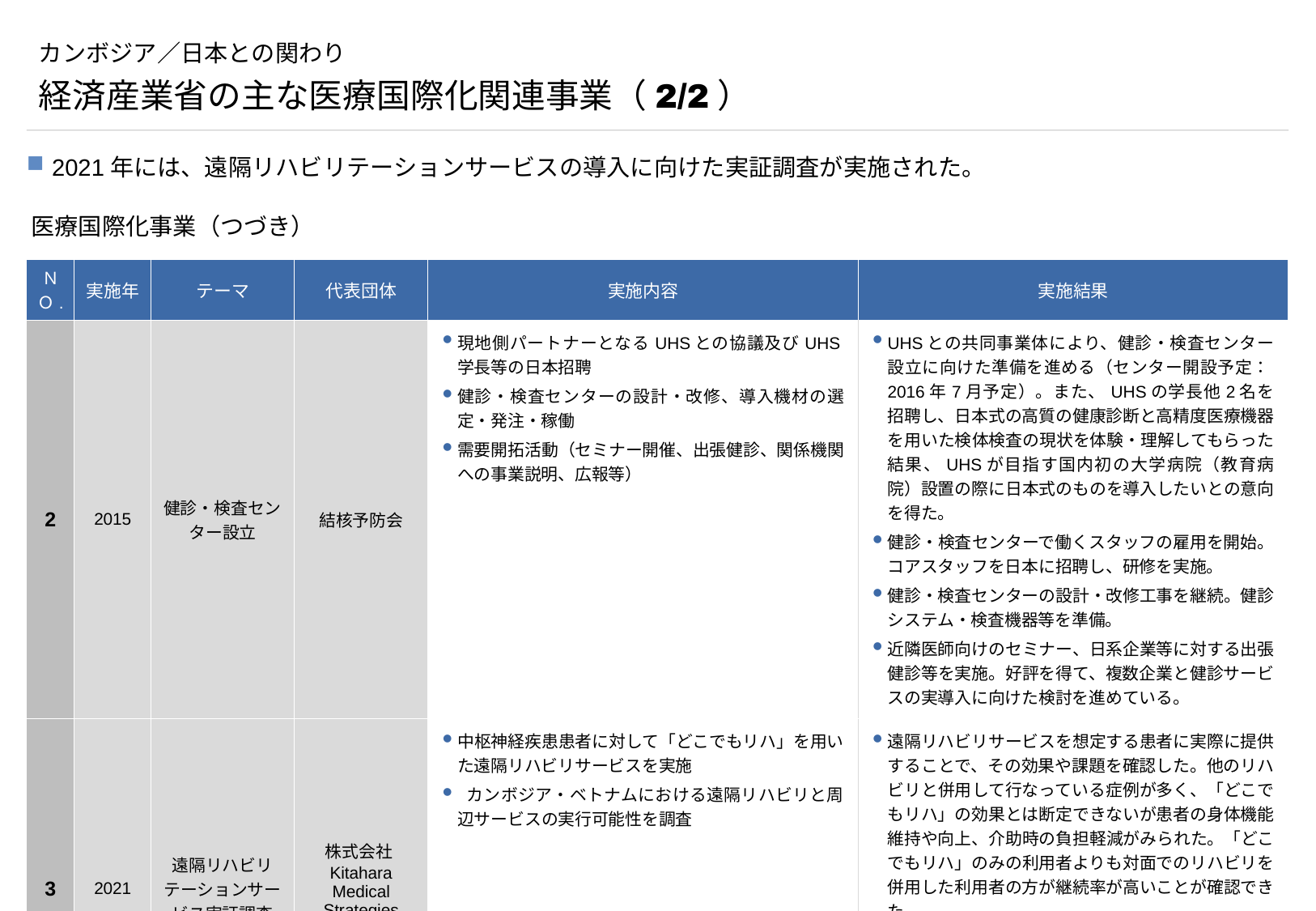

# カンボジア／日本との関わり
経済産業省の主な医療国際化関連事業（2/2）
2021年には、遠隔リハビリテーションサービスの導入に向けた実証調査が実施された。
医療国際化事業（つづき）
| ＮＯ. | 実施年 | テーマ | 代表団体 | 実施内容 | 実施結果 |
| --- | --- | --- | --- | --- | --- |
| 2 | 2015 | 健診・検査センター設立 | 結核予防会 | 現地側パートナーとなるUHSとの協議及びUHS学長等の日本招聘 健診・検査センターの設計・改修、導入機材の選定・発注・稼働 需要開拓活動（セミナー開催、出張健診、関係機関への事業説明、広報等） | UHSとの共同事業体により、健診・検査センター設立に向けた準備を進める（センター開設予定：2016年7月予定）。また、UHSの学長他2名を招聘し、日本式の高質の健康診断と高精度医療機器を用いた検体検査の現状を体験・理解してもらった結果、UHSが目指す国内初の大学病院（教育病院）設置の際に日本式のものを導入したいとの意向を得た。 健診・検査センターで働くスタッフの雇用を開始。コアスタッフを日本に招聘し、研修を実施。 健診・検査センターの設計・改修工事を継続。健診システム・検査機器等を準備。 近隣医師向けのセミナー、日系企業等に対する出張健診等を実施。好評を得て、複数企業と健診サービスの実導入に向けた検討を進めている。 |
| 3 | 2021 | 遠隔リハビリテーションサービス実証調査 | 株式会社Kitahara Medical Strategies International | 中枢神経疾患患者に対して「どこでもリハ」を用いた遠隔リハビリサービスを実施 カンボジア・ベトナムにおける遠隔リハビリと周辺サービスの実行可能性を調査 | 遠隔リハビリサービスを想定する患者に実際に提供することで、その効果や課題を確認した。他のリハ ビリと併用して行なっている症例が多く、「どこでもリハ」の効果とは断定できないが患者の身体機能 維持や向上、介助時の負担軽減がみられた。「どこでもリハ」のみの利用者よりも対面でのリハビリを 併用した利用者の方が継続率が高いことが確認できた。 遠隔リハビリサービス導入の準備段階で教育を行い、その教育効果を確認した。他の分野と比較して 「運動療法の選択」は教育効果が低く、サービス提供する際に継続してフォローが必要な分野を確認で きた。 |
（出所） 経済産業省ホームページ